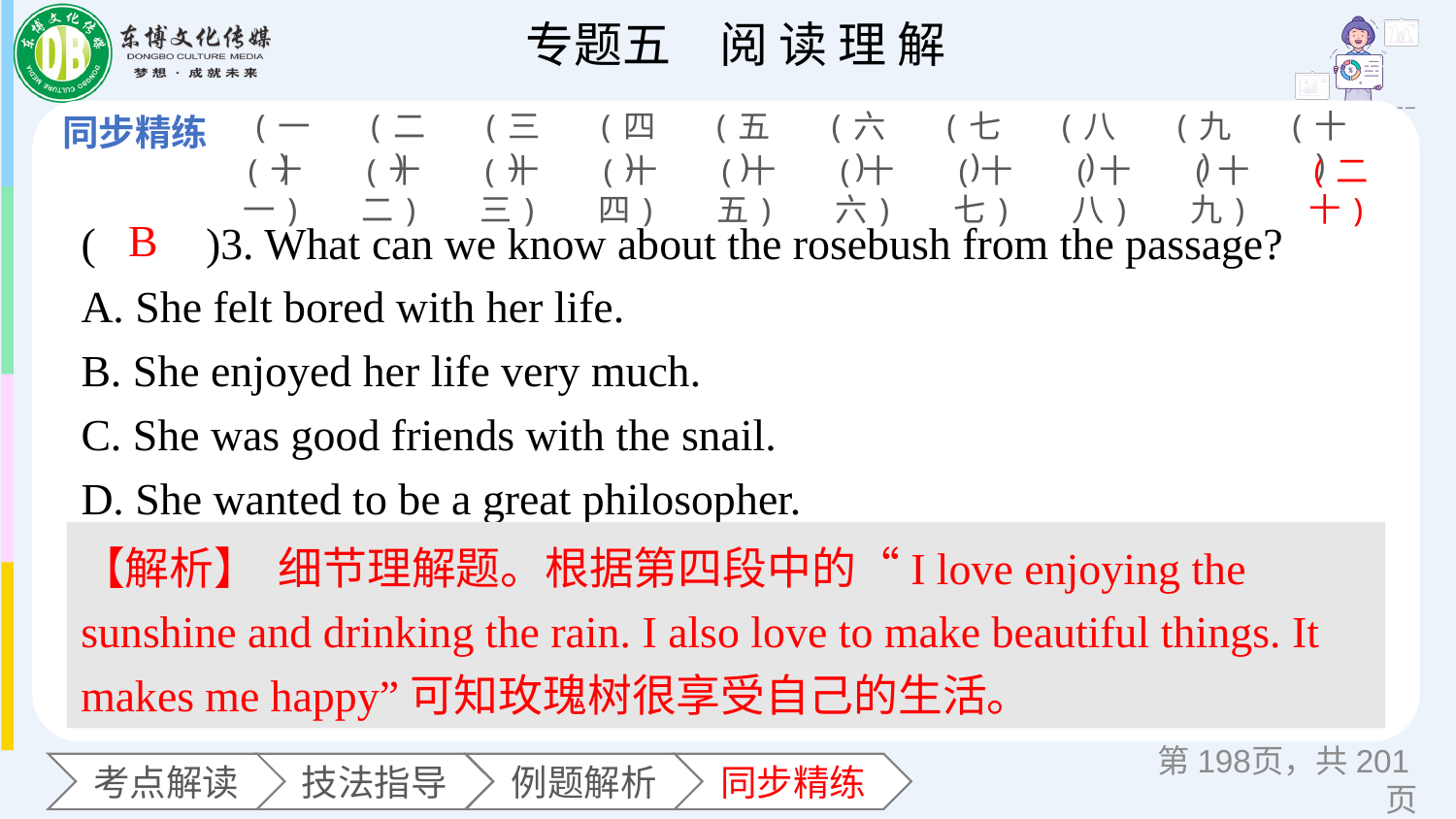

(一)
(二)
(三)
(四)
(五)
(六)
(七)
(八)
(九)
(十)
(十一)
(十二)
(十三)
(十四)
(十五)
(十六)
(十七)
(十八)
(十九)
(二十)
(　　)3. What can we know about the rosebush from the passage?
A. She felt bored with her life.
B. She enjoyed her life very much.
C. She was good friends with the snail.
D. She wanted to be a great philosopher.
B
【解析】  细节理解题。根据第四段中的“I love enjoying the sunshine and drinking the rain. I also love to make beautiful things. It makes me happy”可知玫瑰树很享受自己的生活。
第198页，共201页